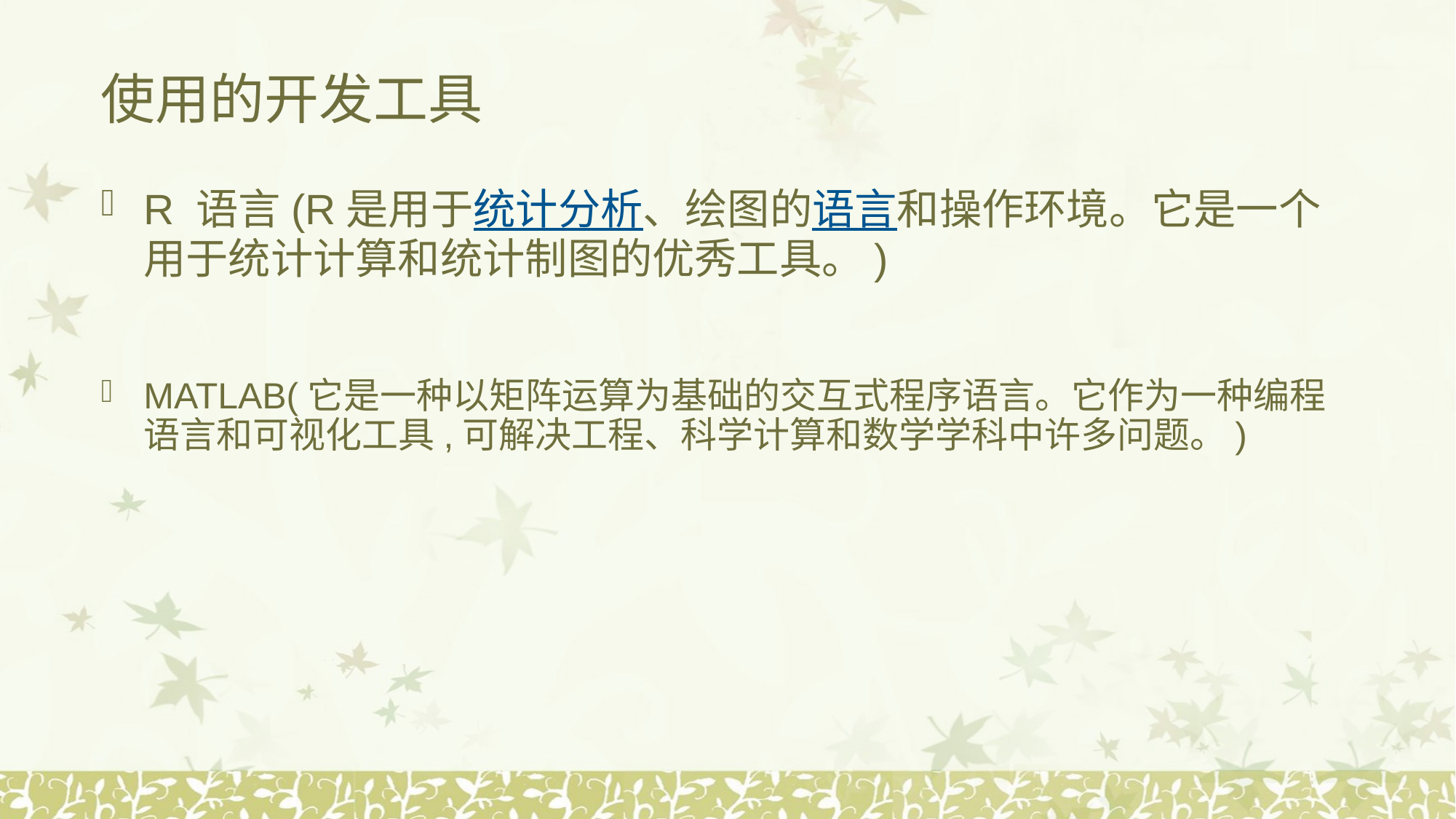

# 使用的开发工具
R 语言(R是用于统计分析、绘图的语言和操作环境。它是一个用于统计计算和统计制图的优秀工具。)

MATLAB(它是一种以矩阵运算为基础的交互式程序语言。它作为一种编程语言和可视化工具,可解决工程、科学计算和数学学科中许多问题。)